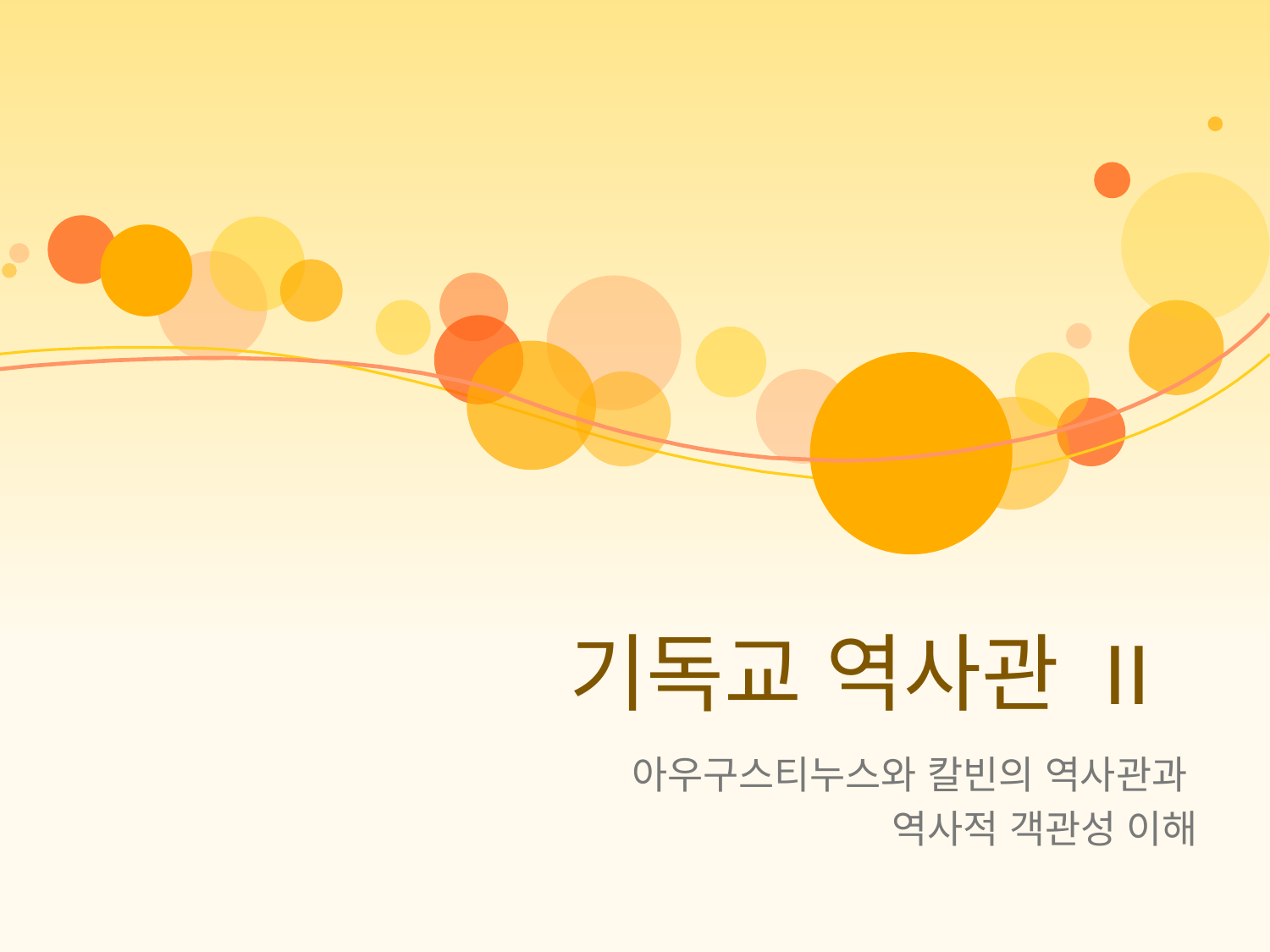

# 기독교 역사관 II
아우구스티누스와 칼빈의 역사관과
역사적 객관성 이해